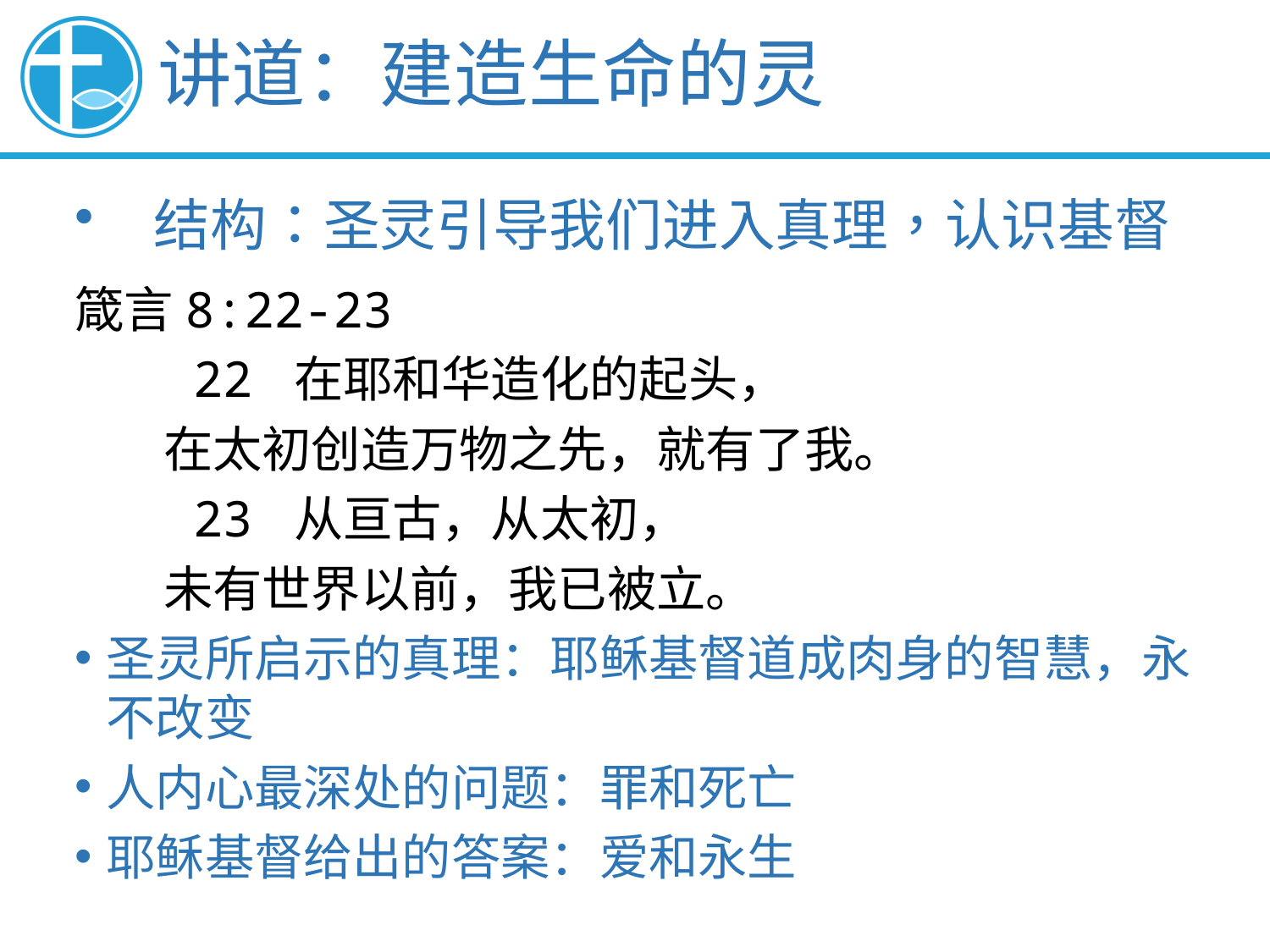

讲道：建造生命的灵
结构：圣灵引导我们进入真理，认识基督
箴言8:22-23
    22 在耶和华造化的起头，
       在太初创造万物之先，就有了我。
    23 从亘古，从太初，
       未有世界以前，我已被立。
圣灵所启示的真理：耶稣基督道成肉身的智慧，永不改变
人内心最深处的问题：罪和死亡
耶稣基督给出的答案：爱和永生